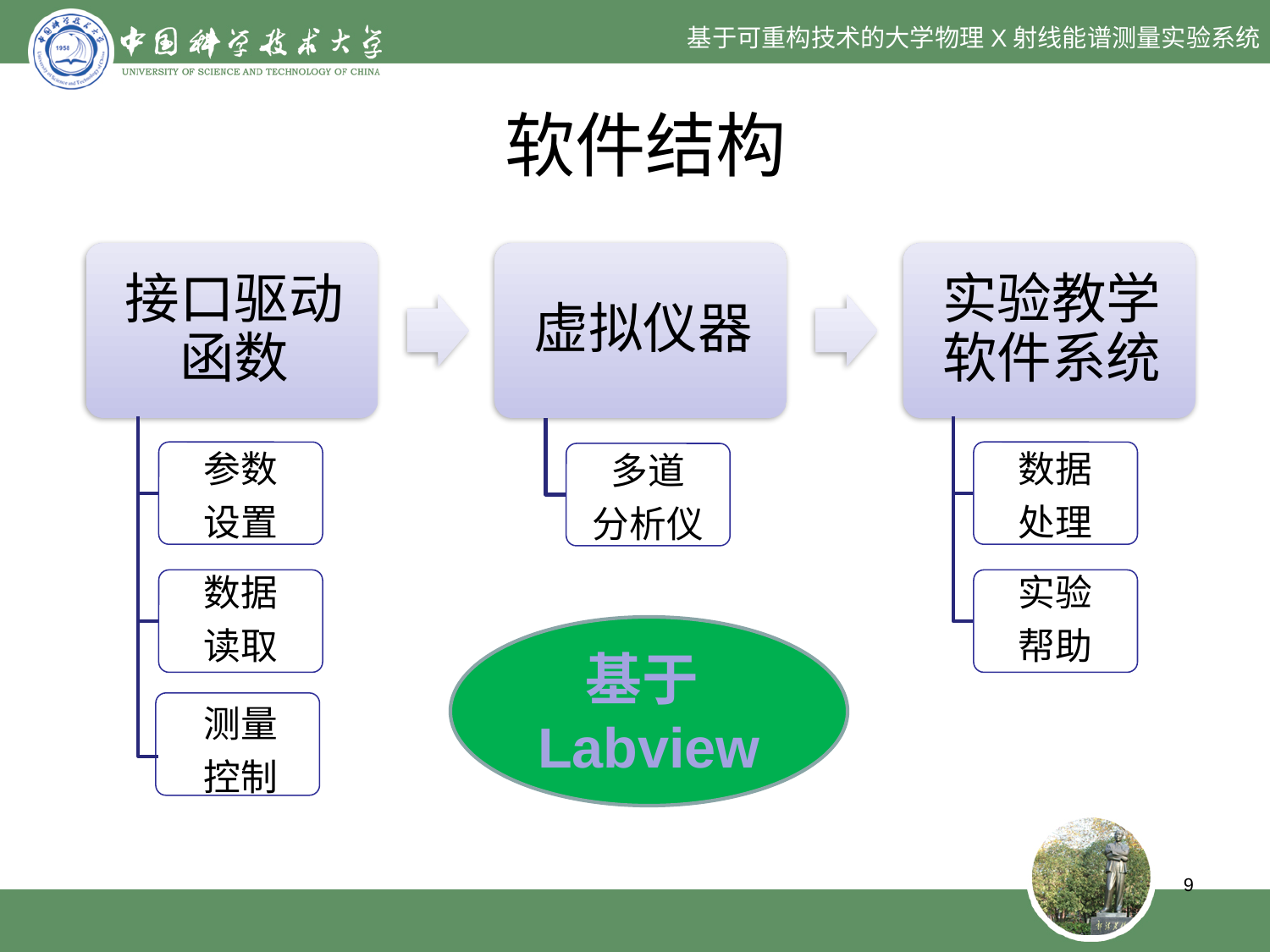

基于可重构技术的大学物理X射线能谱测量实验系统
# 软件结构
接口驱动函数

虚拟仪器

实验教学软件系统

参数
设置

数据
处理

多道
分析仪

数据
读取

实验
帮助
基于Labview

测量
控制
9